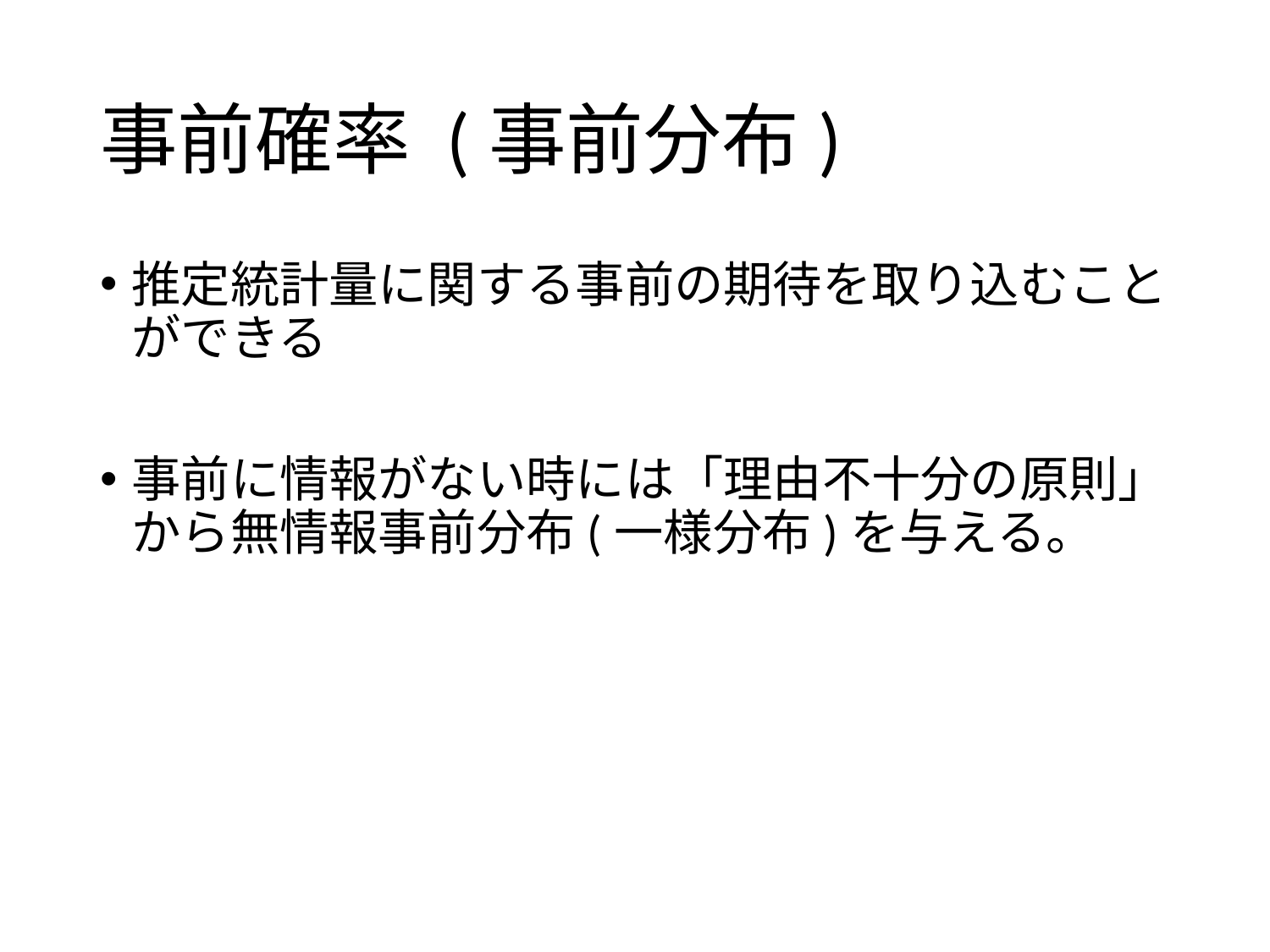

# 事前確率 (事前分布)
推定統計量に関する事前の期待を取り込むことができる

事前に情報がない時には「理由不十分の原則」から無情報事前分布(一様分布)を与える。